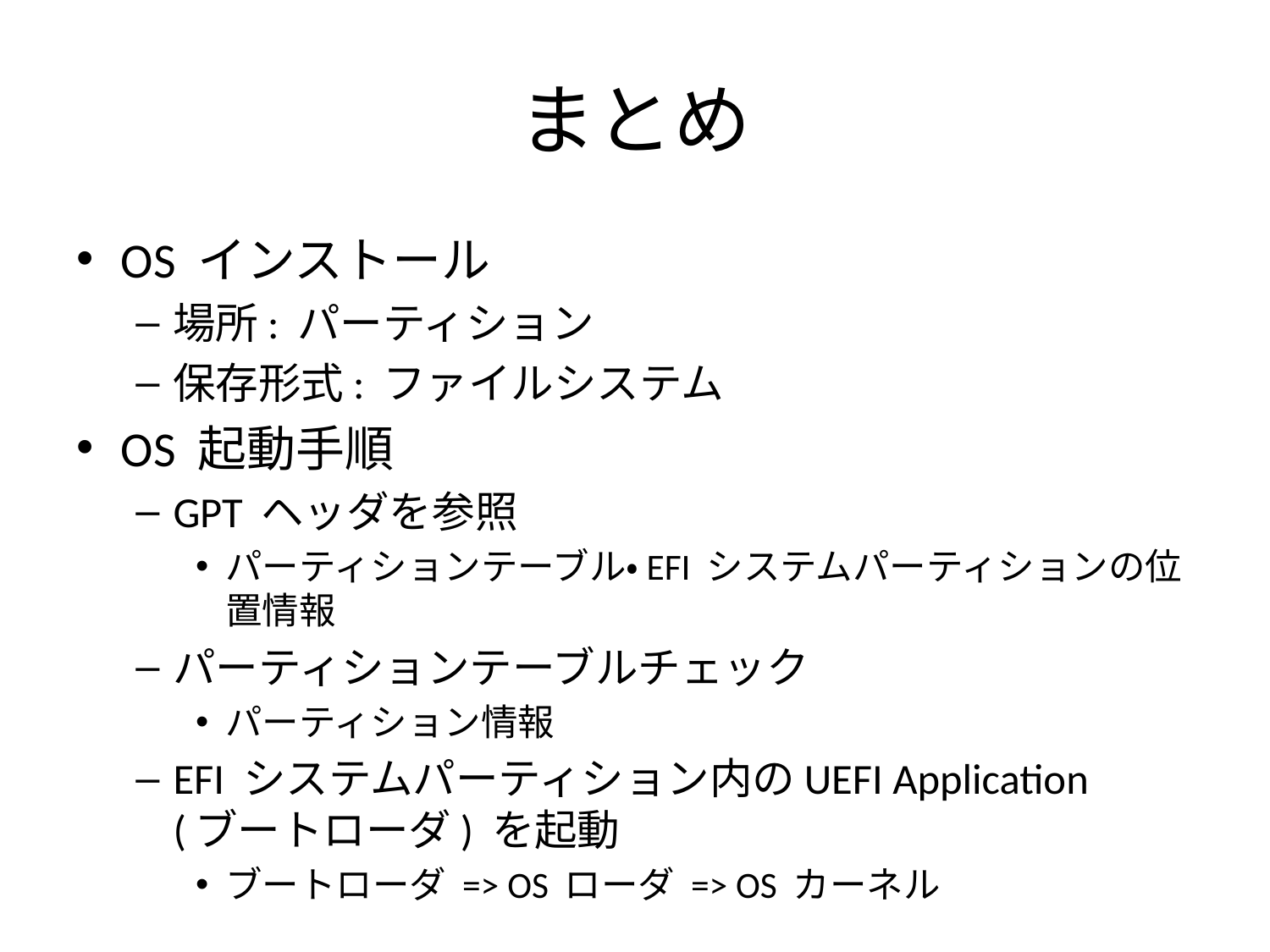

# まとめ
OS インストール
場所: パーティション
保存形式: ファイルシステム
OS 起動手順
GPT ヘッダを参照
パーティションテーブル・EFI システムパーティションの位置情報
パーティションテーブルチェック
パーティション情報
EFI システムパーティション内のUEFI Application(ブートローダ) を起動
ブートローダ => OS ローダ => OS カーネル